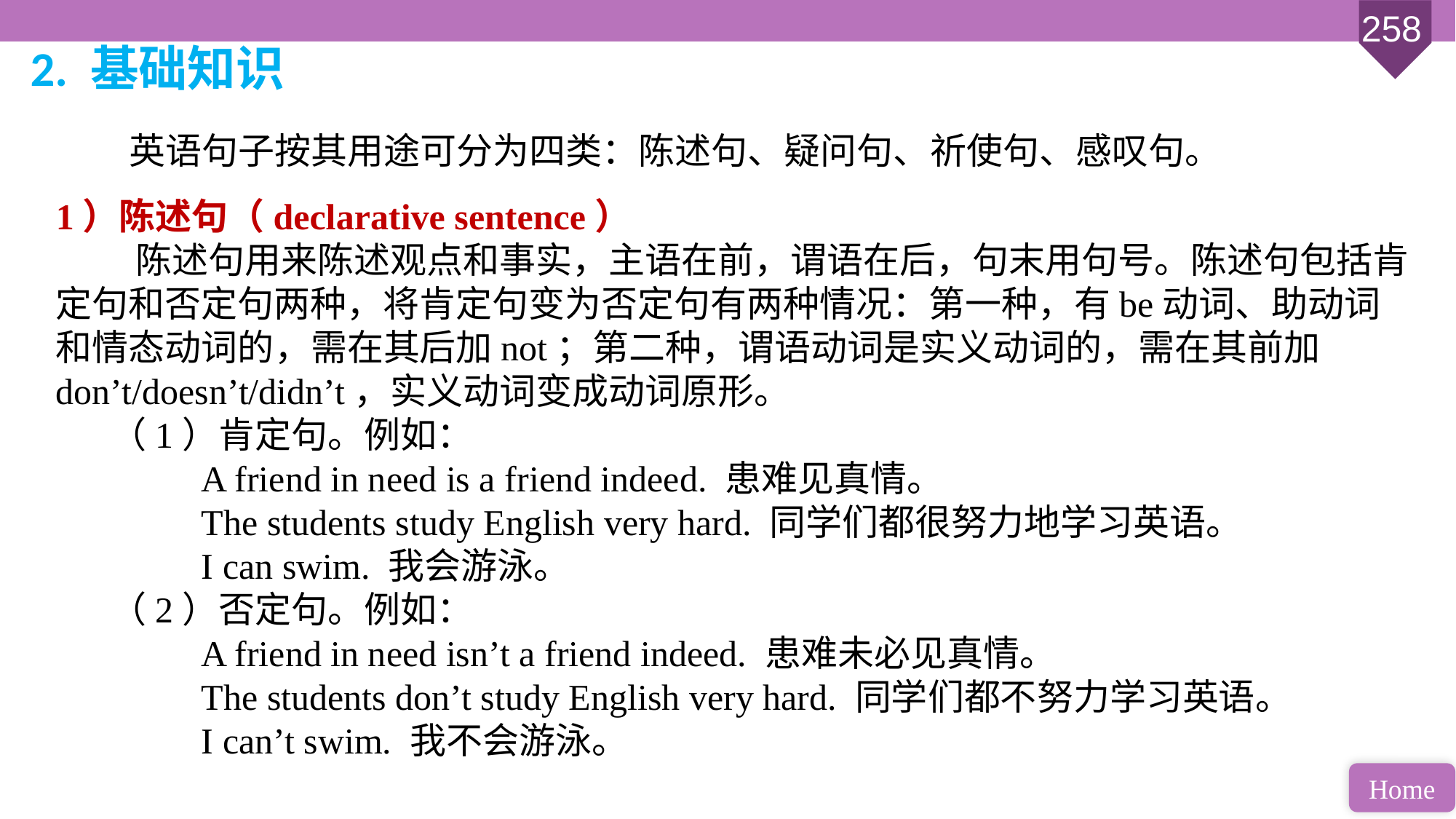

2. 基础知识
英语句子按其用途可分为四类：陈述句、疑问句、祈使句、感叹句。
1）陈述句（declarative sentence）
  陈述句用来陈述观点和事实，主语在前，谓语在后，句末用句号。陈述句包括肯定句和否定句两种，将肯定句变为否定句有两种情况：第一种，有be动词、助动词和情态动词的，需在其后加not；第二种，谓语动词是实义动词的，需在其前加don’t/doesn’t/didn’t，实义动词变成动词原形。
（1）肯定句。例如：
          A friend in need is a friend indeed. 患难见真情。
          The students study English very hard. 同学们都很努力地学习英语。
          I can swim. 我会游泳。
（2）否定句。例如：
          A friend in need isn’t a friend indeed. 患难未必见真情。
          The students don’t study English very hard. 同学们都不努力学习英语。
          I can’t swim. 我不会游泳。